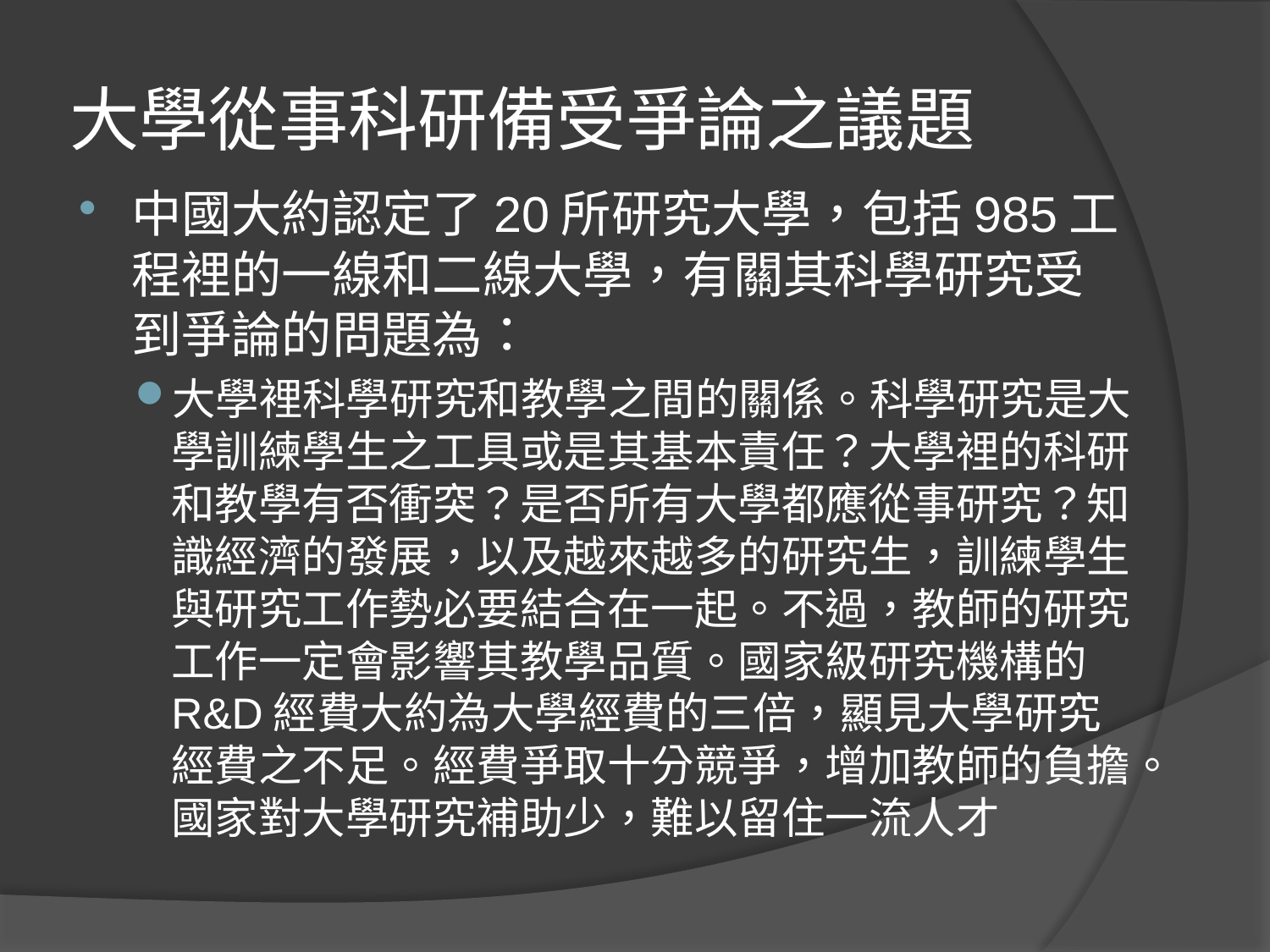

# 大學從事科研備受爭論之議題
中國大約認定了20所研究大學，包括985工程裡的一線和二線大學，有關其科學研究受到爭論的問題為：
大學裡科學研究和教學之間的關係。科學研究是大學訓練學生之工具或是其基本責任？大學裡的科研和教學有否衝突？是否所有大學都應從事研究？知識經濟的發展，以及越來越多的研究生，訓練學生與研究工作勢必要結合在一起。不過，教師的研究工作一定會影響其教學品質。國家級研究機構的R&D經費大約為大學經費的三倍，顯見大學研究經費之不足。經費爭取十分競爭，增加教師的負擔。國家對大學研究補助少，難以留住一流人才